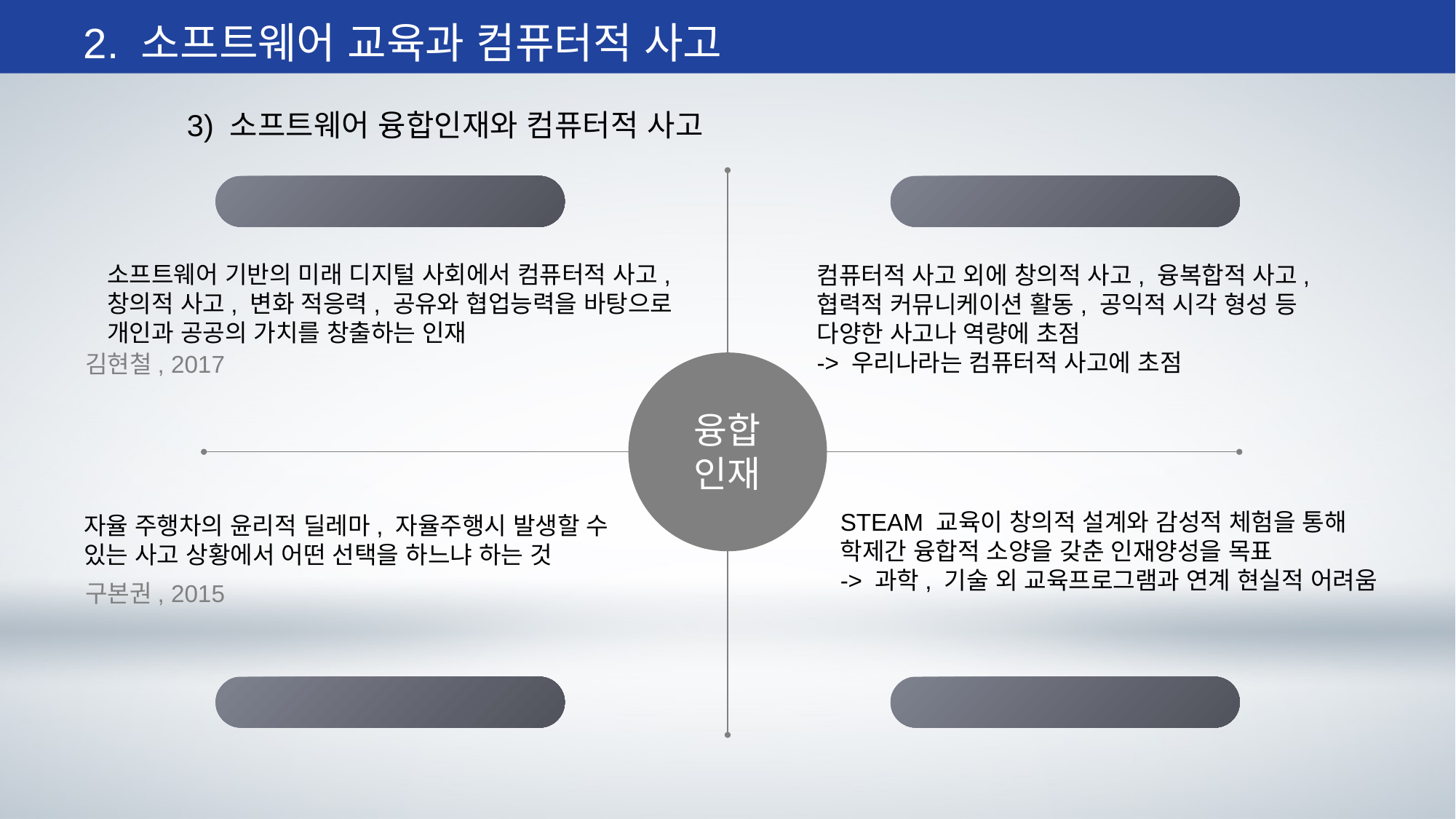

2. 소프트웨어 교육과 컴퓨터적 사고
3) 소프트웨어 융합인재와 컴퓨터적 사고
융합인재란?
소프트웨어 교육 목표
소프트웨어 기반의 미래 디지털 사회에서 컴퓨터적 사고,
창의적 사고, 변화 적응력, 공유와 협업능력을 바탕으로
개인과 공공의 가치를 창출하는 인재
컴퓨터적 사고 외에 창의적 사고, 융복합적 사고,
협력적 커뮤니케이션 활동, 공익적 시각 형성 등
다양한 사고나 역량에 초점
-> 우리나라는 컴퓨터적 사고에 초점
김현철, 2017

융합
인재
STEAM 교육이 창의적 설계와 감성적 체험을 통해
학제간 융합적 소양을 갖춘 인재양성을 목표
-> 과학, 기술 외 교육프로그램과 연계 현실적 어려움
자율 주행차의 윤리적 딜레마, 자율주행시 발생할 수 있는 사고 상황에서 어떤 선택을 하느냐 하는 것
구본권, 2015
윤리적 사고
융합인재교육 STEAM